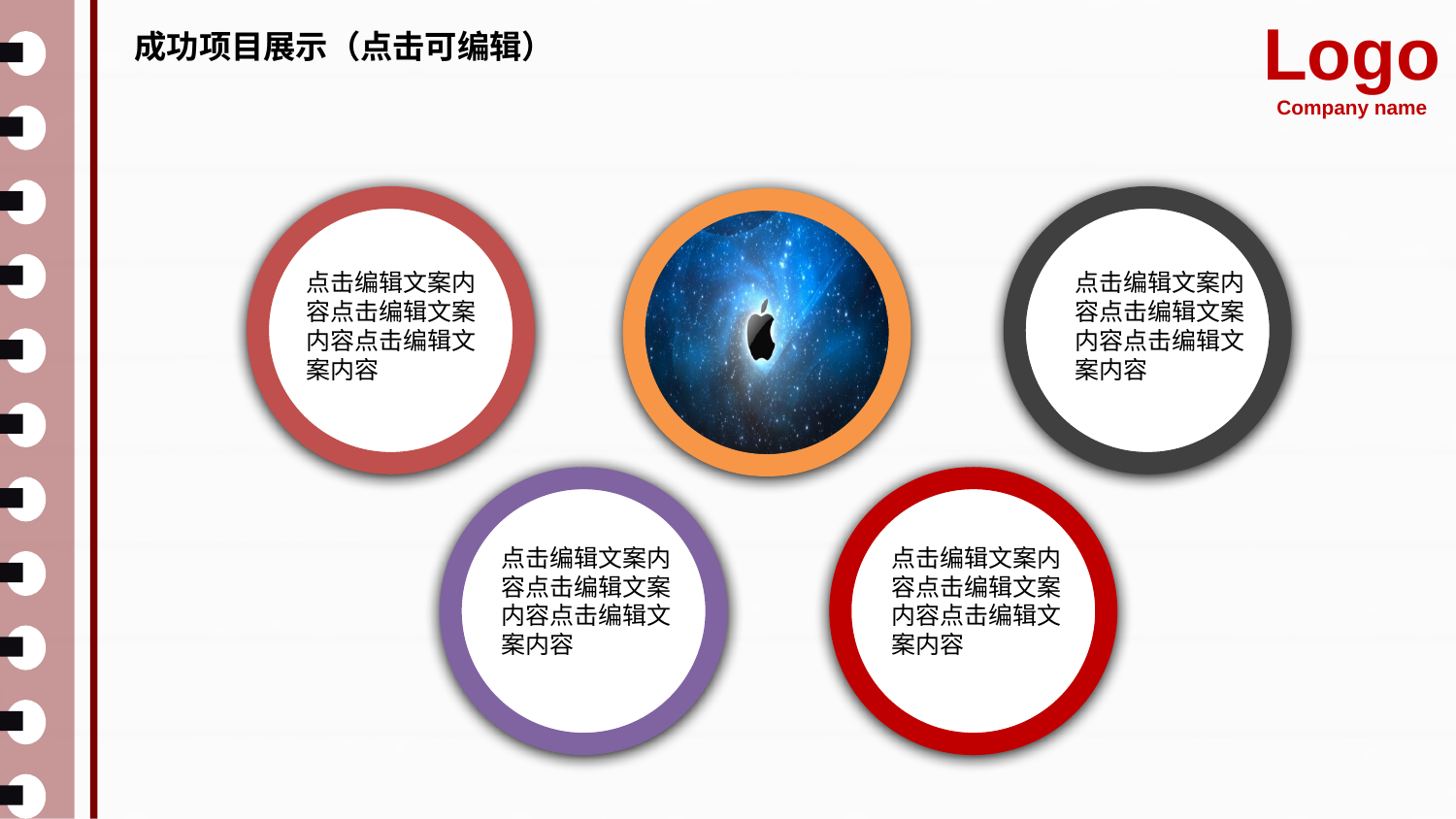

Logo
Company name
成功项目展示（点击可编辑）

点击编辑文案内容点击编辑文案内容点击编辑文案内容

点击编辑文案内容点击编辑文案内容点击编辑文案内容

点击编辑文案内容点击编辑文案内容点击编辑文案内容

点击编辑文案内容点击编辑文案内容点击编辑文案内容